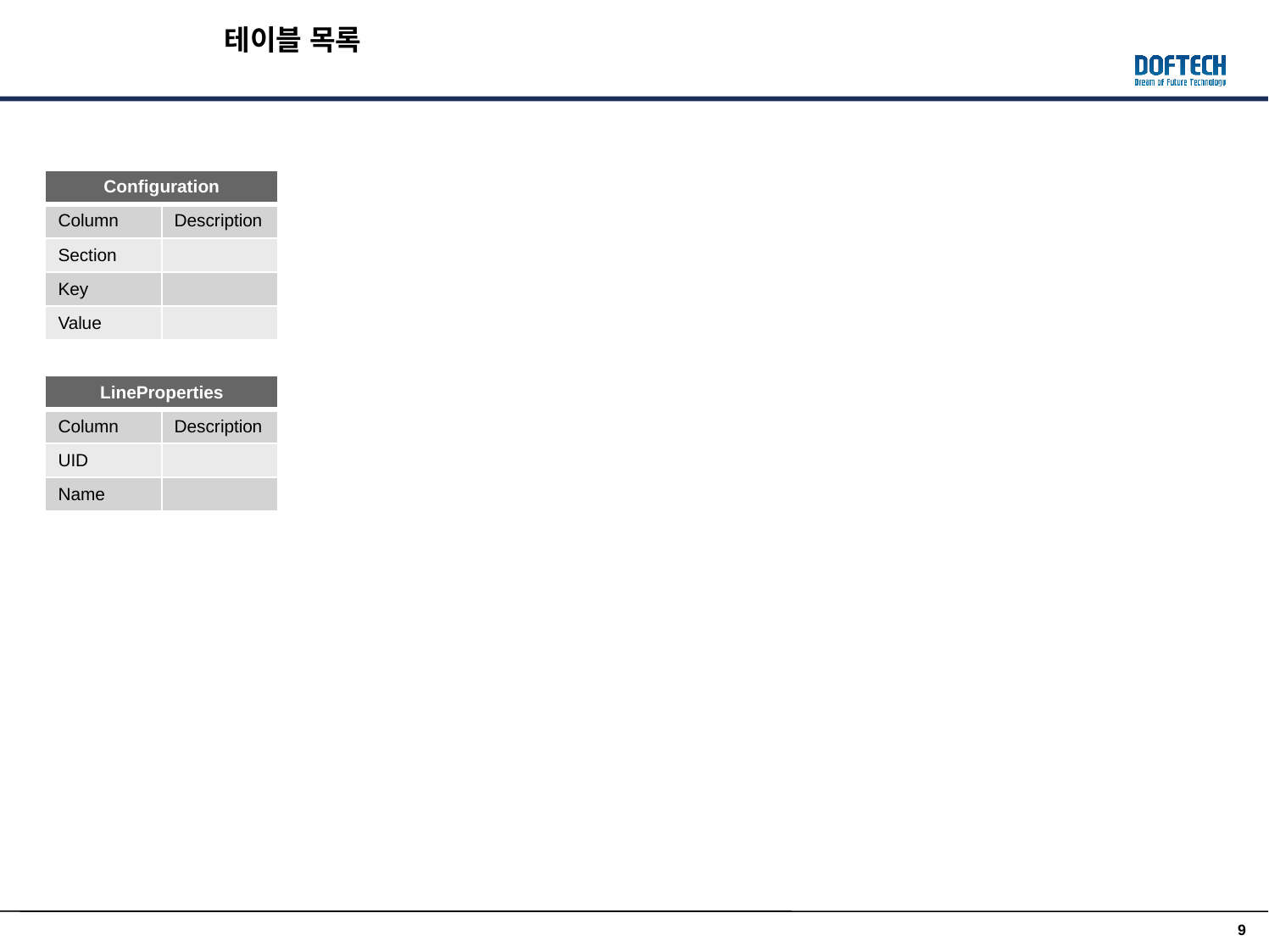

테이블 목록
| Configuration |  |
| --- | --- |
| Column | Description |
| Section |  |
| Key |  |
| Value |  |
| LineProperties |  |
| --- | --- |
| Column | Description |
| UID |  |
| Name |  |